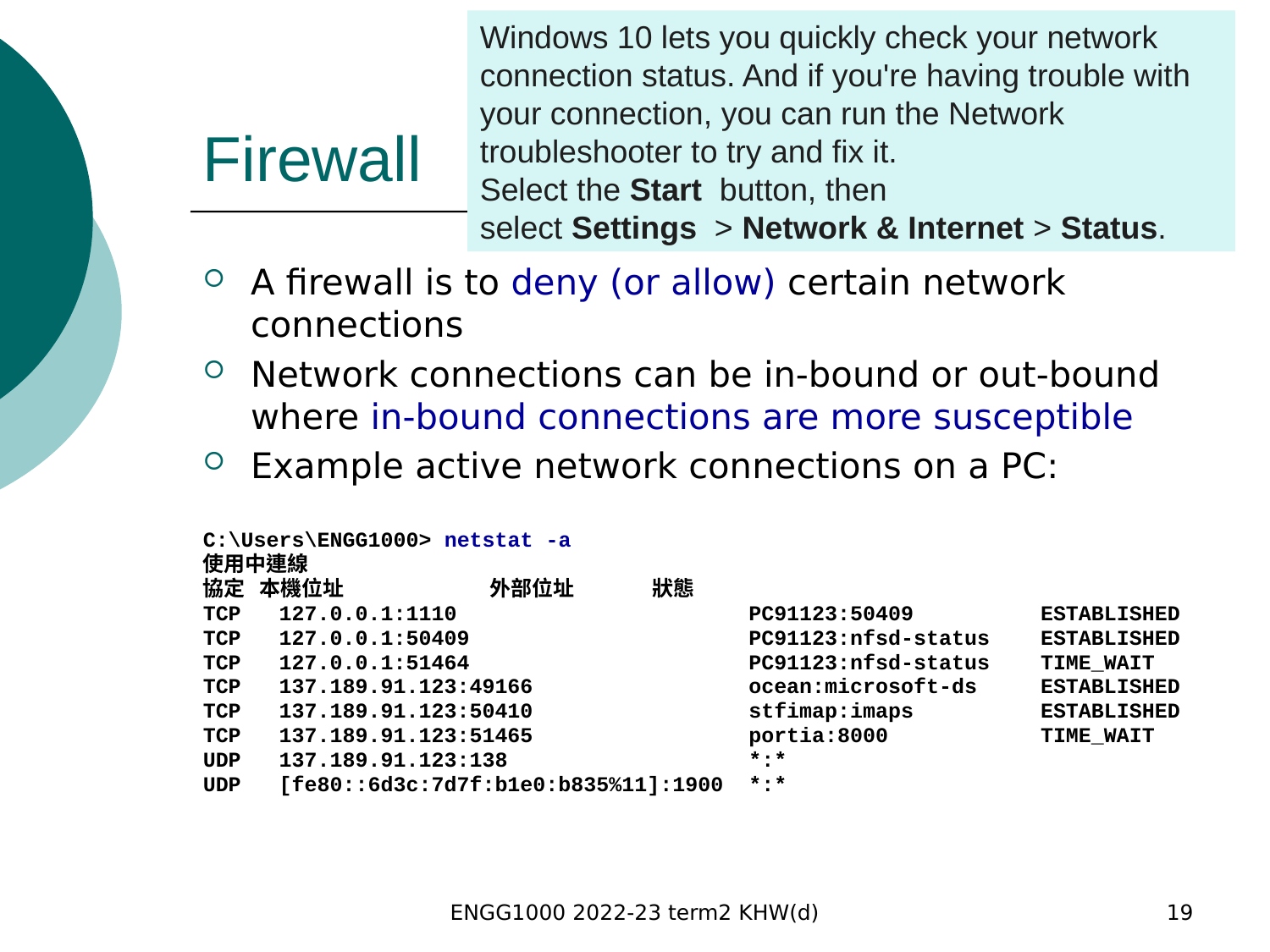

Windows 10 lets you quickly check your network connection status. And if you're having trouble with your connection, you can run the Network troubleshooter to try and fix it.
Select the Start  button, then select Settings  > Network & Internet > Status.
# Firewall
A firewall is to deny (or allow) certain network connections
Network connections can be in-bound or out-bound where in-bound connections are more susceptible
Example active network connections on a PC:

C:\Users\ENGG1000> netstat -a
使用中連線
協定   本機位址                              外部位址                狀態
TCP   127.0.0.1:1110                       PC91123:50409          ESTABLISHED
TCP   127.0.0.1:50409                      PC91123:nfsd-status    ESTABLISHED
TCP   127.0.0.1:51464                      PC91123:nfsd-status    TIME_WAIT
TCP   137.189.91.123:49166                 ocean:microsoft-ds     ESTABLISHED
TCP   137.189.91.123:50410                 stfimap:imaps          ESTABLISHED
TCP   137.189.91.123:51465                 portia:8000            TIME_WAIT
UDP   137.189.91.123:138                   *:*
UDP   [fe80::6d3c:7d7f:b1e0:b835%11]:1900  *:*
ENGG1000 2022-23 term2 KHW(d)
19